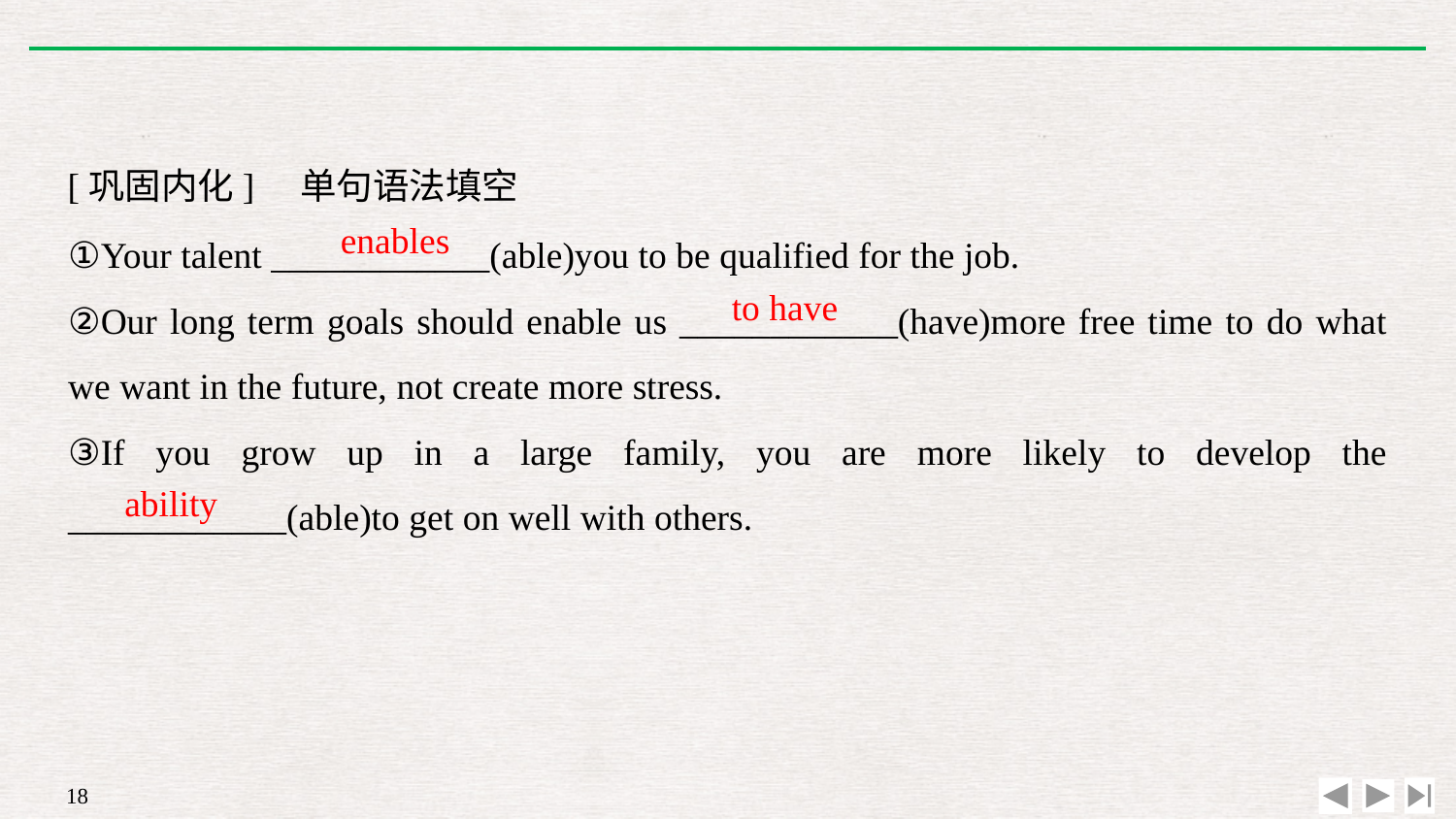

[巩固内化]　单句语法填空
①Your talent ____________(able)you to be qualified for the job.
②Our long term goals should enable us ____________(have)more free time to do what we want in the future, not create more stress.
③If you grow up in a large family, you are more likely to develop the ____________(able)to get on well with others.
enables
to have
ability